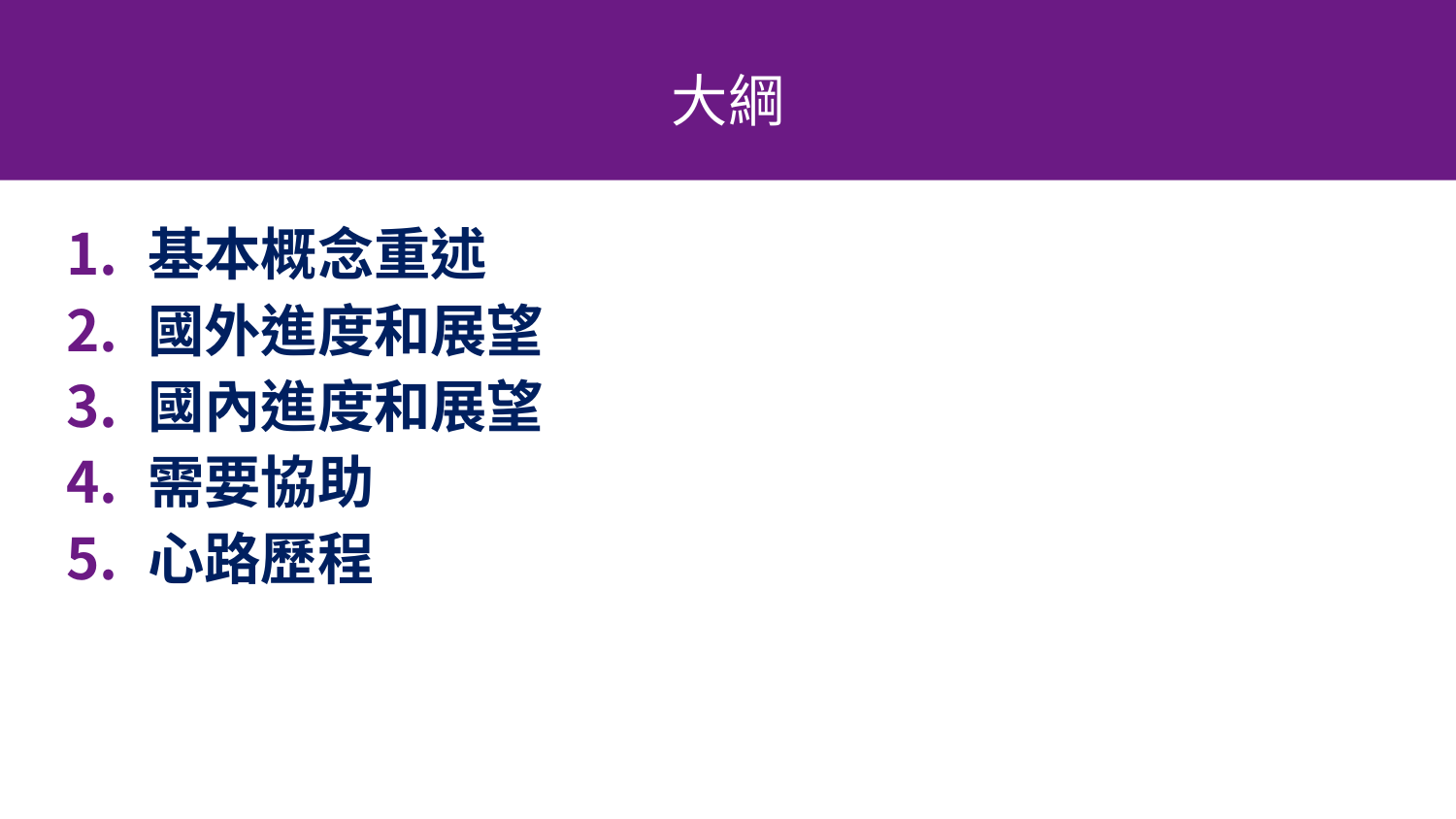

# 大綱
基本概念重述
國外進度和展望
國內進度和展望
需要協助
心路歷程